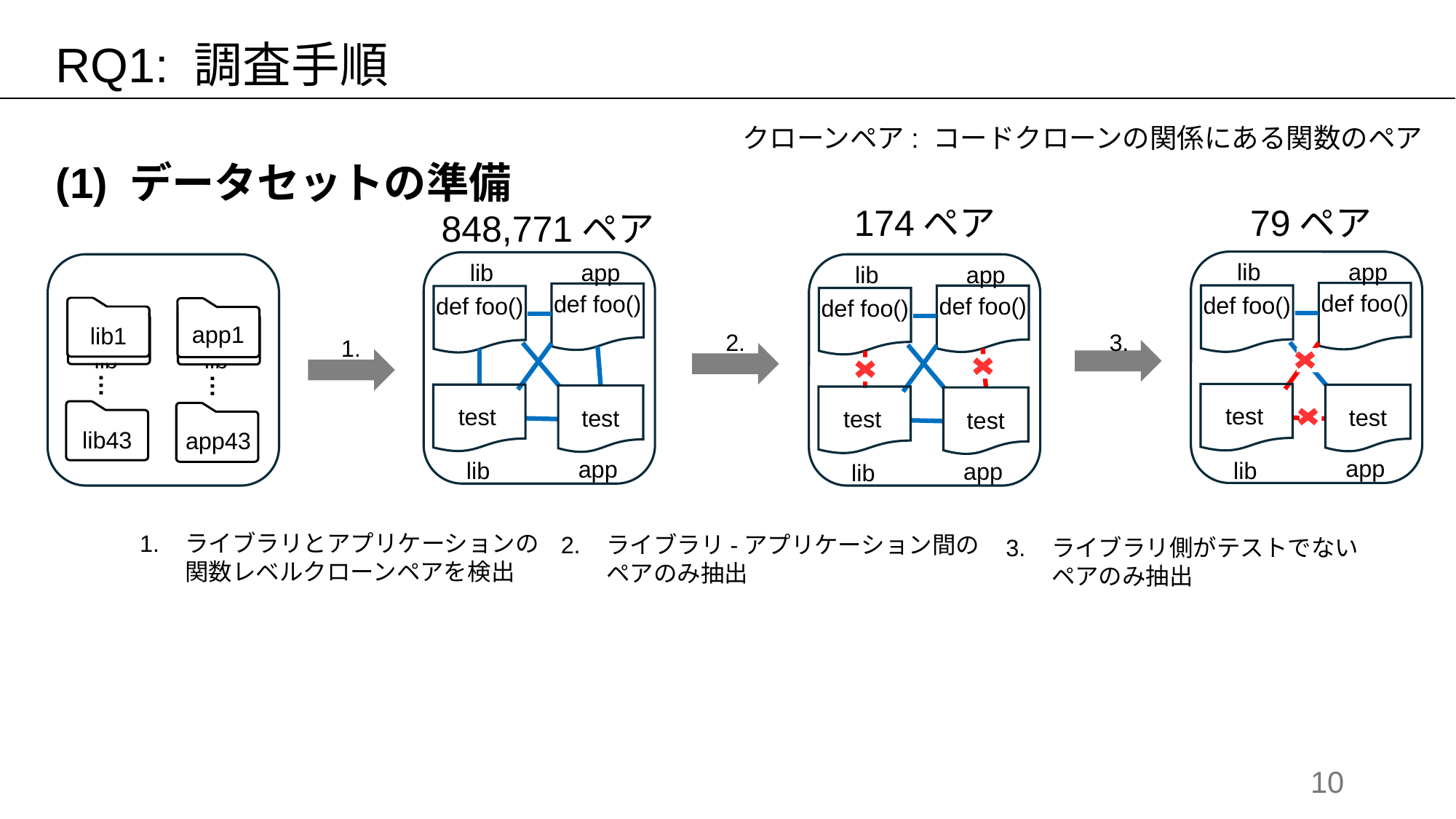

RQ1: 調査手順
クローンペア: コードクローンの関係にある関数のペア
(1) データセットの準備
174ペア

lib
app

def foo()
def foo()

test
test
app
lib
2.

ライブラリ-アプリケーション間のペアのみ抽出
79ペア

lib
app

def foo()
def foo()

test
test

app
lib
3.

ライブラリ側がテストでない
ペアのみ抽出
848,771ペア

lib
app

def foo()
def foo()

test
test
app
lib

app1
lib1
lib
lib
…
…

lib43
app43
1.

ライブラリとアプリケーションの
関数レベルクローンペアを検出
10